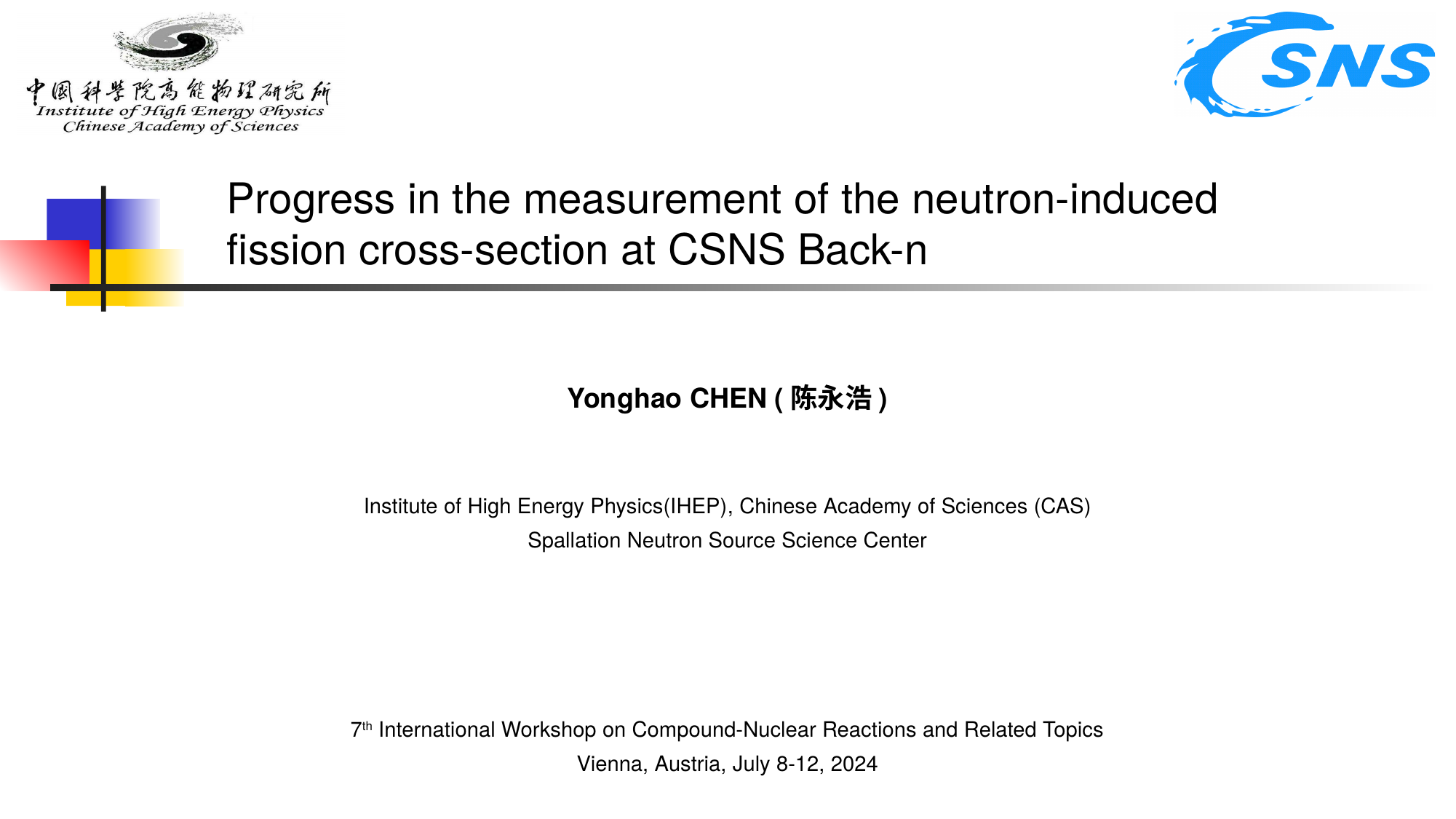

Progress in the measurement of the neutron-induced fission cross-section at CSNS Back-n
Yonghao CHEN (陈永浩)
Institute of High Energy Physics(IHEP), Chinese Academy of Sciences (CAS)
Spallation Neutron Source Science Center